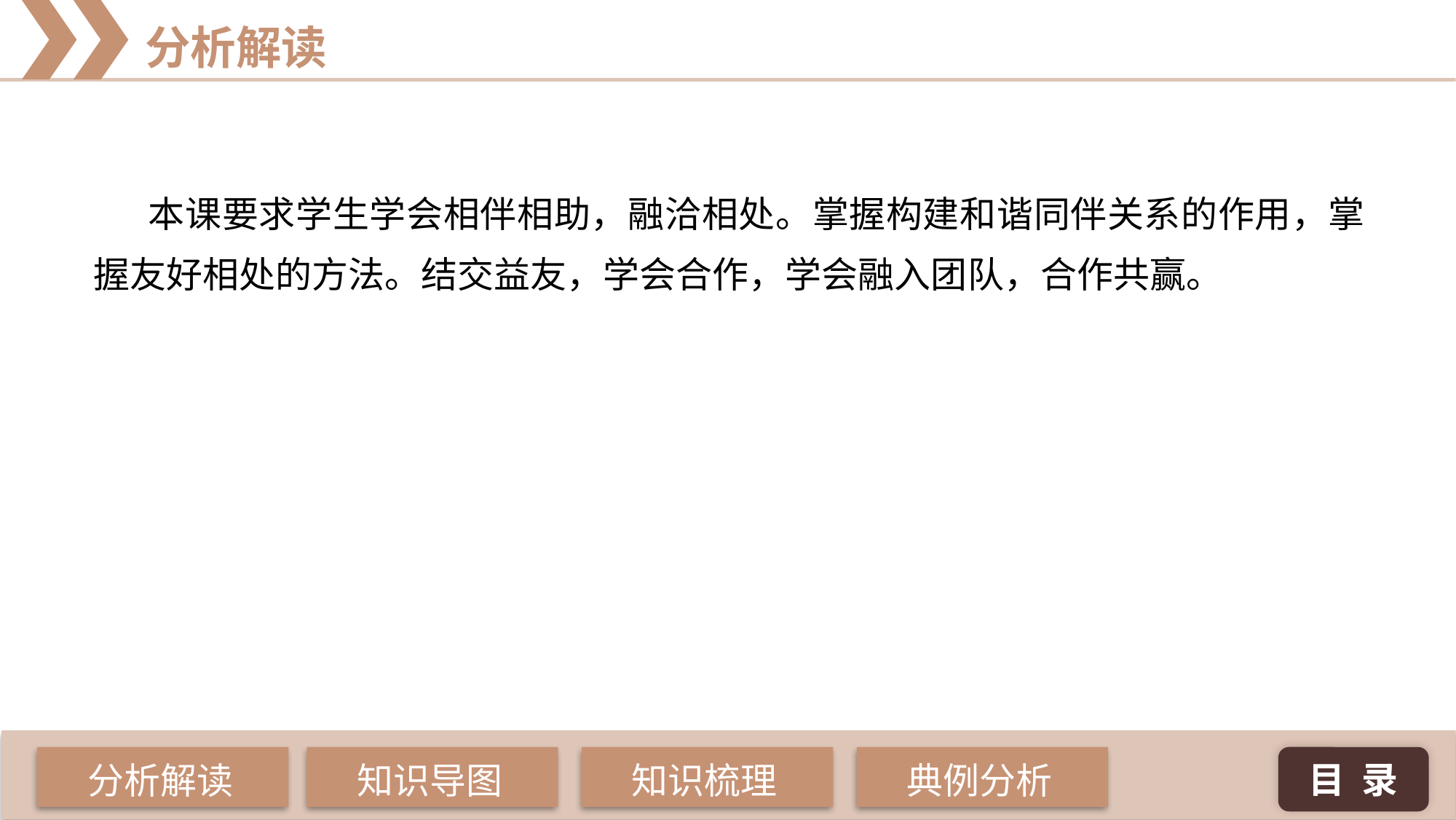

本课要求学生学会相伴相助，融洽相处。掌握构建和谐同伴关系的作用，掌握友好相处的方法。结交益友，学会合作，学会融入团队，合作共赢。